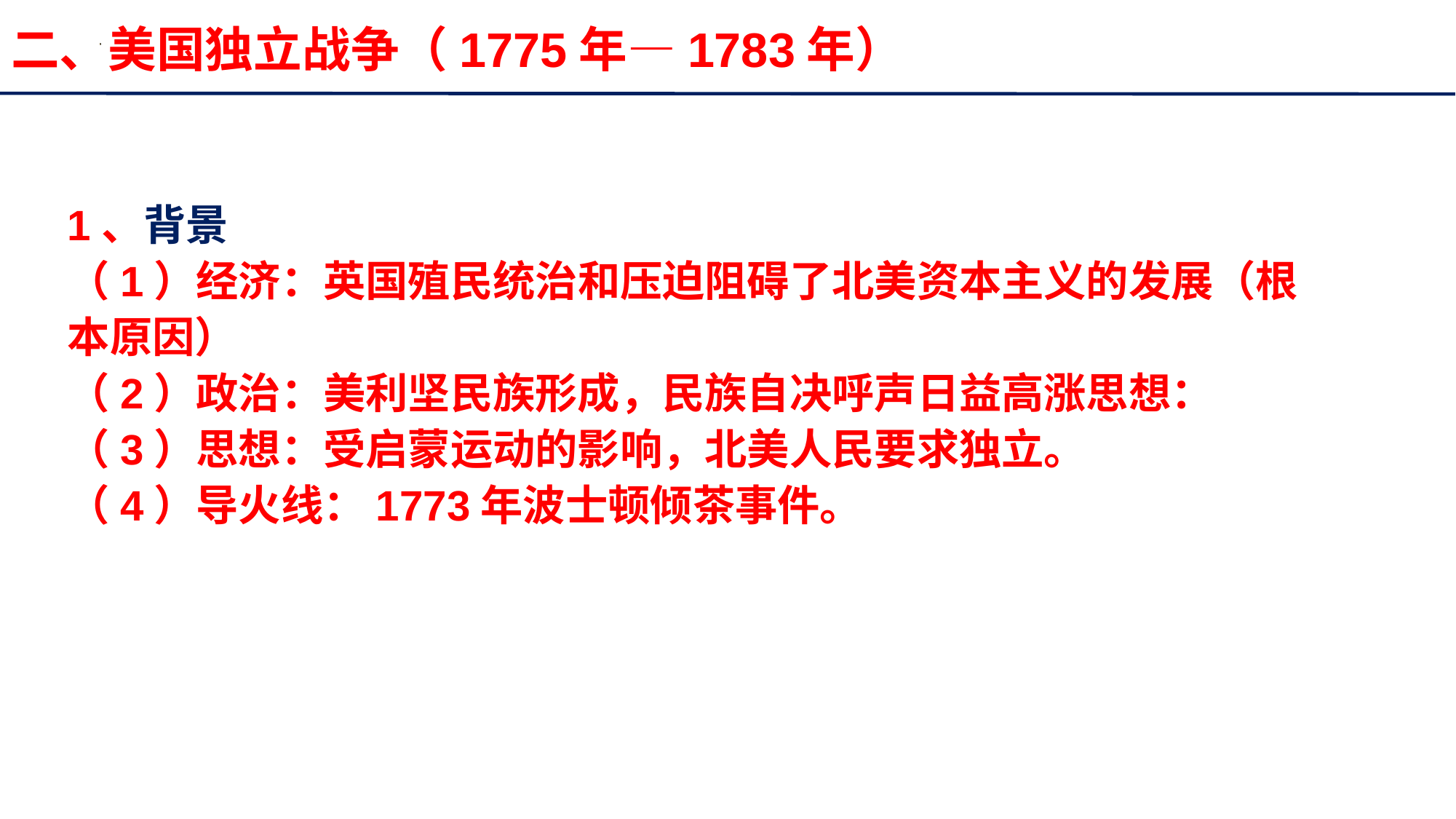

二、美国独立战争（1775年—1783年）

1、背景
（1）经济：英国殖民统治和压迫阻碍了北美资本主义的发展（根本原因）
（2）政治：美利坚民族形成，民族自决呼声日益高涨思想：
（3）思想：受启蒙运动的影响，北美人民要求独立。
（4）导火线：1773年波士顿倾茶事件。